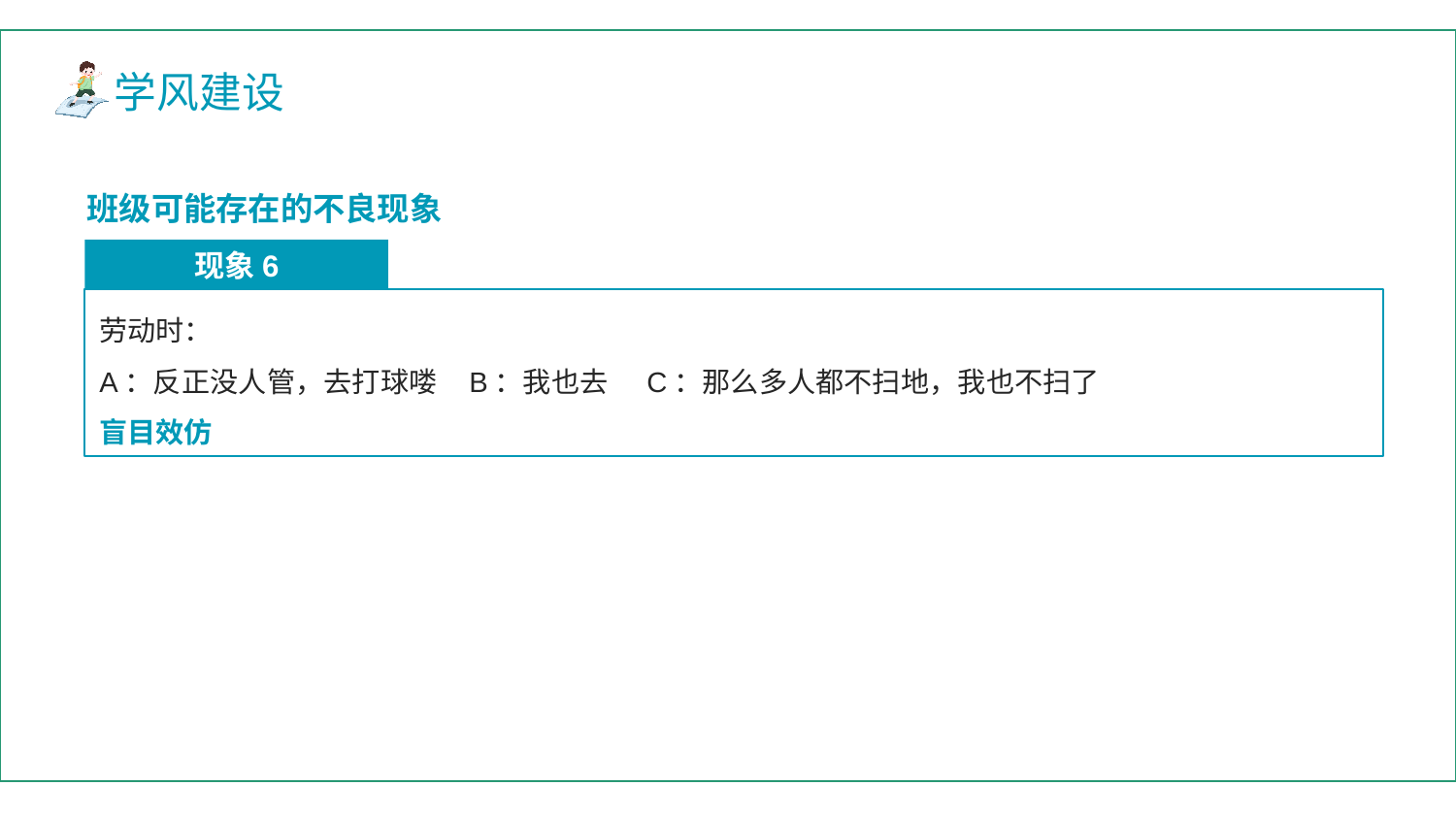

班级可能存在的不良现象
现象6
劳动时：
A：反正没人管，去打球喽    B：我也去     C：那么多人都不扫地，我也不扫了
盲目效仿